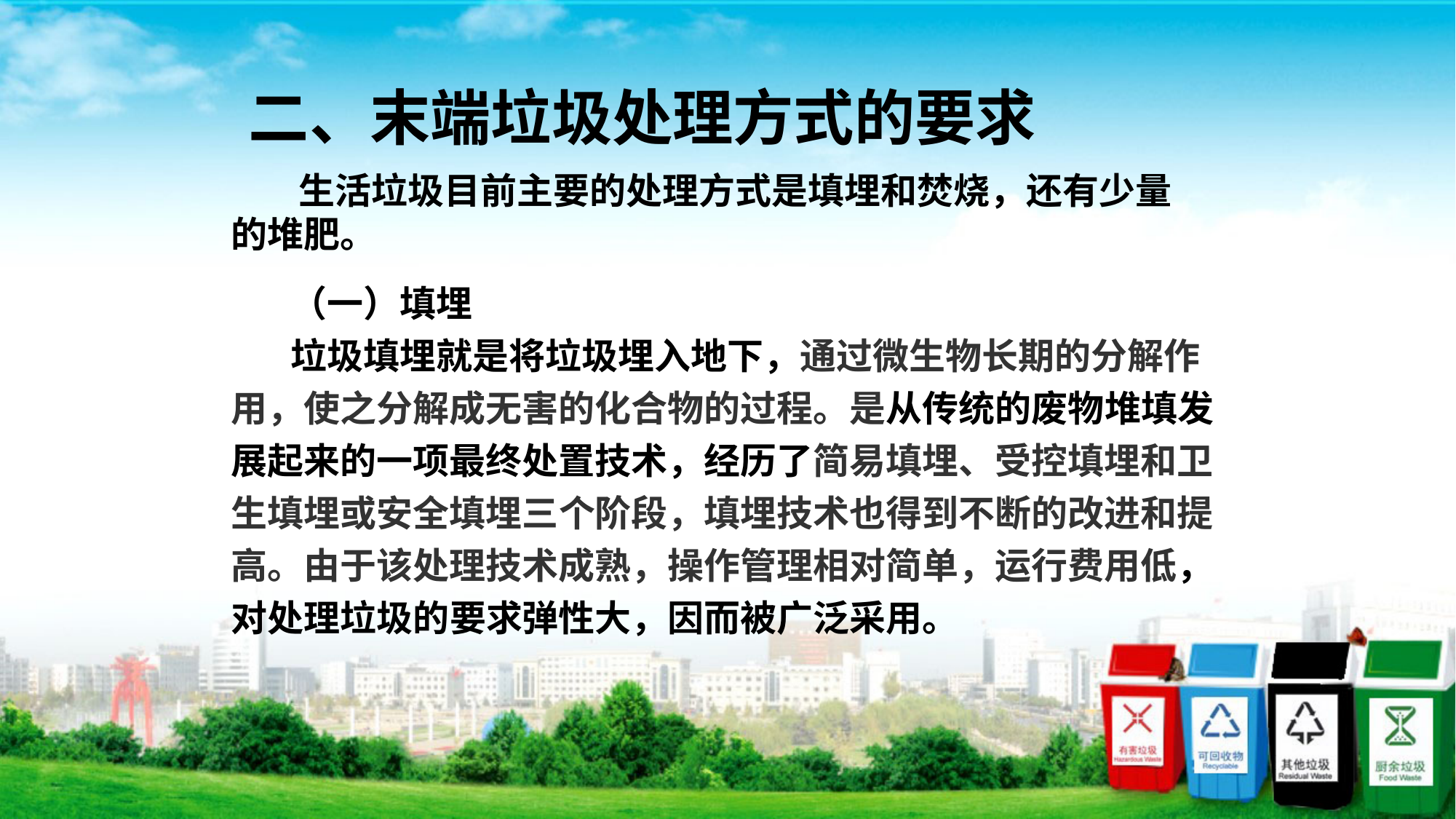

# 二、末端垃圾处理方式的要求
  生活垃圾目前主要的处理方式是填埋和焚烧，还有少量的堆肥。
 （一）填埋
 垃圾填埋就是将垃圾埋入地下，通过微生物长期的分解作用，使之分解成无害的化合物的过程。是从传统的废物堆填发展起来的一项最终处置技术，经历了简易填埋、受控填埋和卫生填埋或安全填埋三个阶段，填埋技术也得到不断的改进和提高。由于该处理技术成熟，操作管理相对简单，运行费用低，对处理垃圾的要求弹性大，因而被广泛采用。